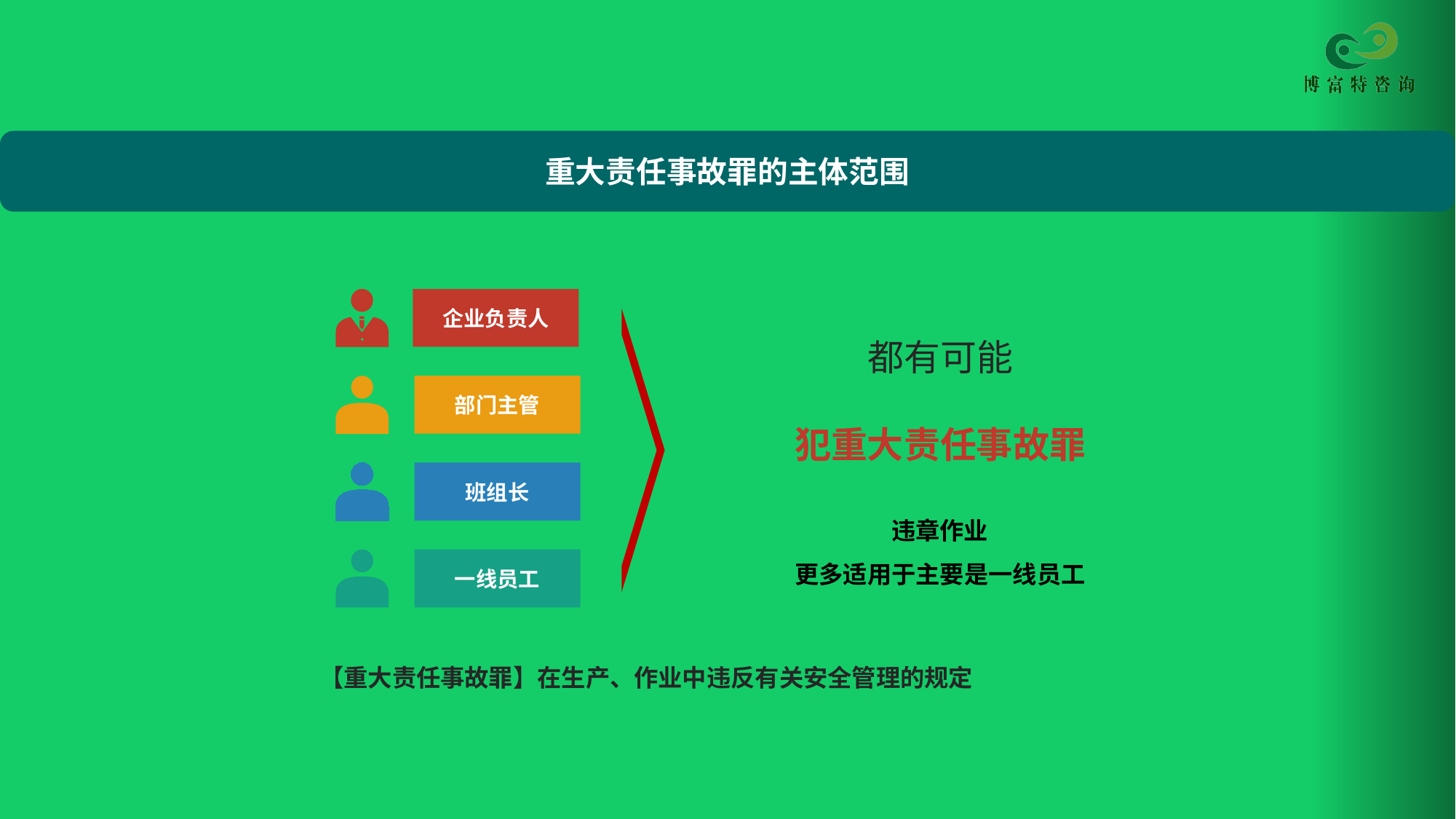

重大责任事故罪的主体范围
都有可能
犯重大责任事故罪
企业负责人

部门主管

班组长
违章作业
更多适用于主要是一线员工

一线员工
【重大责任事故罪】在生产、作业中违反有关安全管理的规定